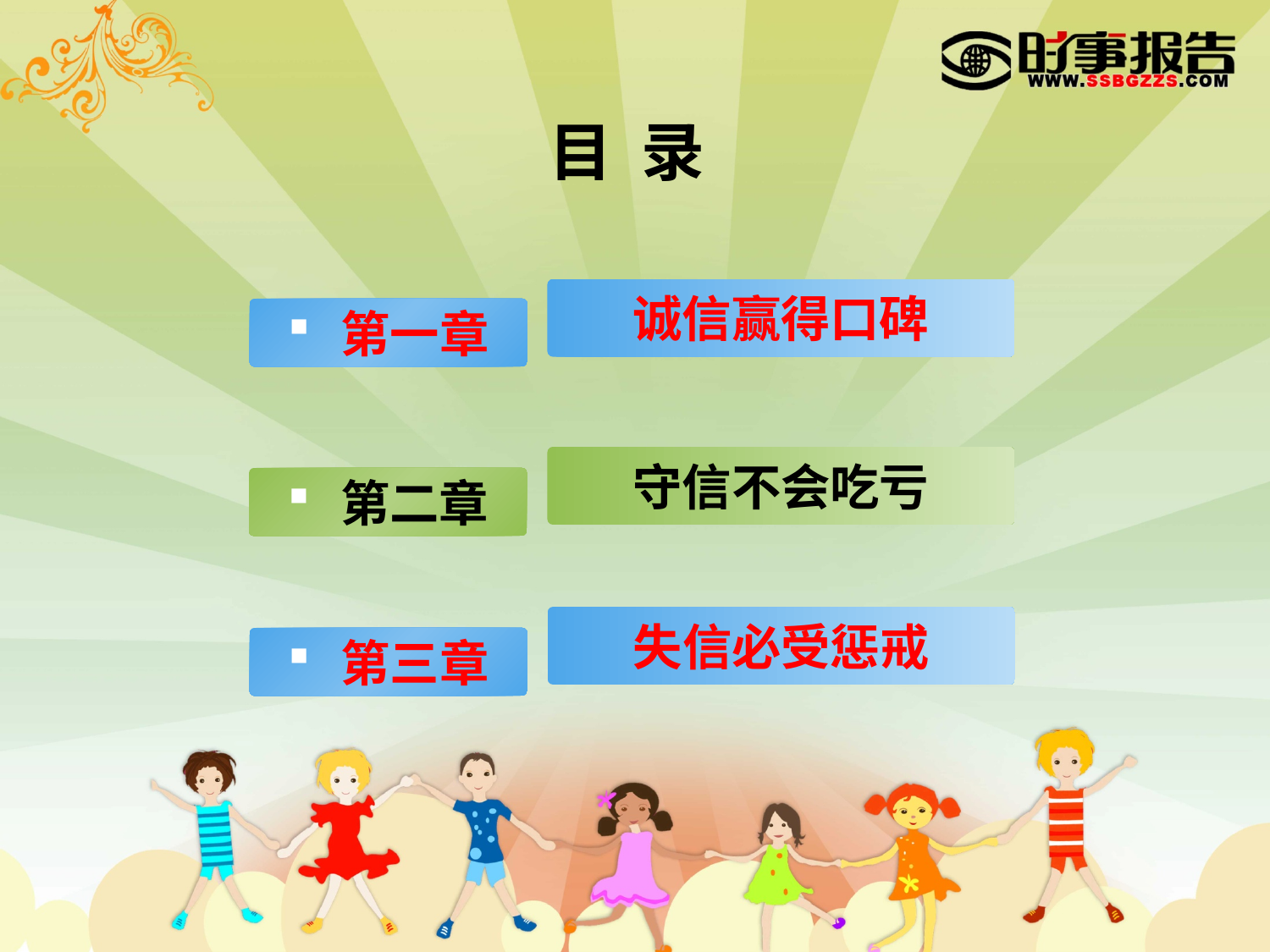

目  录
诚信赢得口碑
 第一章
守信不会吃亏
 第二章
失信必受惩戒
 第三章